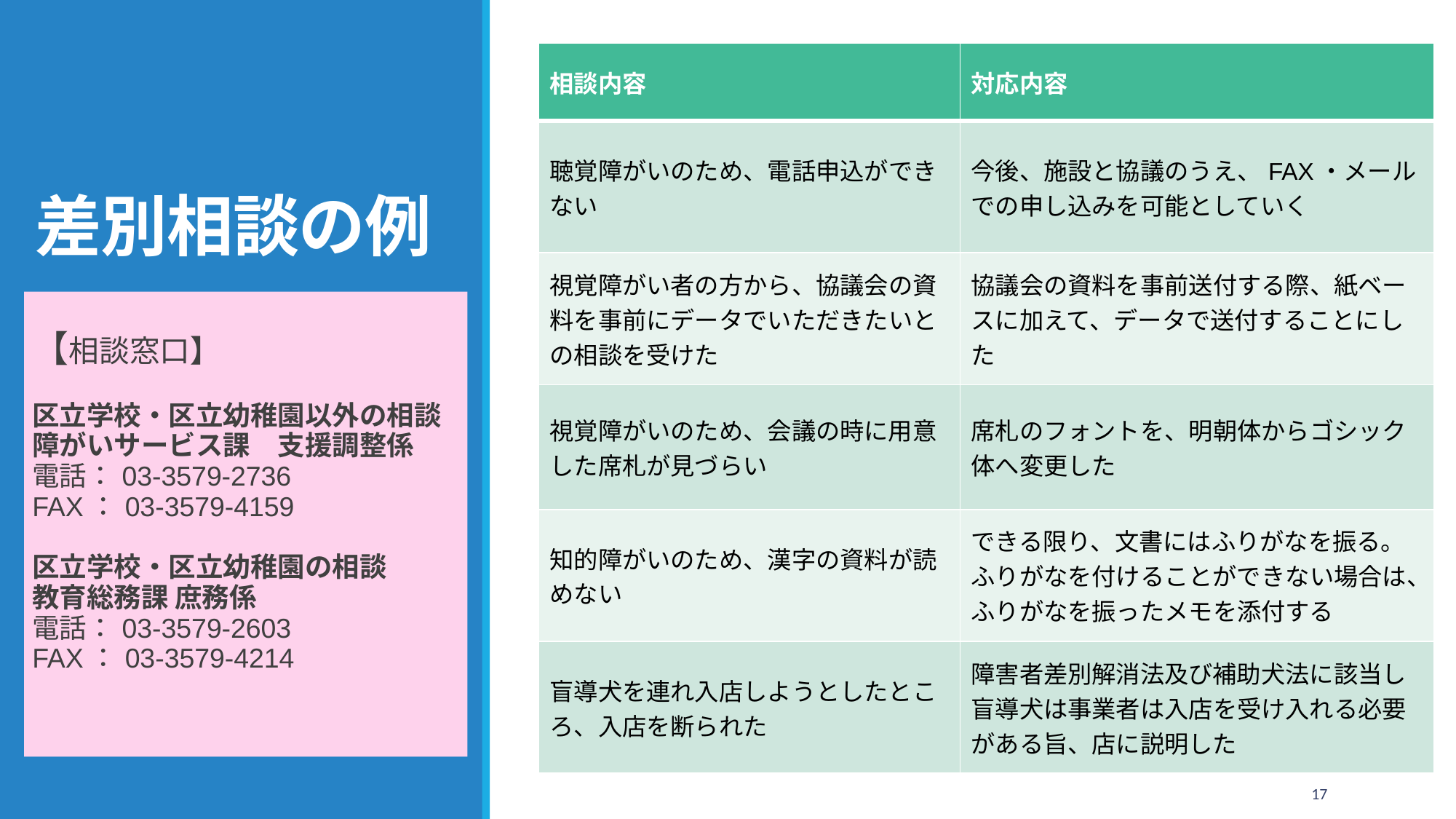

| 相談内容 | 対応内容 |
| --- | --- |
| 聴覚障がいのため、電話申込ができない | 今後、施設と協議のうえ、FAX・メールでの申し込みを可能としていく |
| 視覚障がい者の方から、協議会の資料を事前にデータでいただきたいとの相談を受けた | 協議会の資料を事前送付する際、紙ベースに加えて、データで送付することにした |
| 視覚障がいのため、会議の時に用意した席札が見づらい | 席札のフォントを、明朝体からゴシック体へ変更した |
| 知的障がいのため、漢字の資料が読めない | できる限り、文書にはふりがなを振る。ふりがなを付けることができない場合は、ふりがなを振ったメモを添付する |
| 盲導犬を連れ入店しようとしたところ、入店を断られた | 障害者差別解消法及び補助犬法に該当し盲導犬は事業者は入店を受け入れる必要がある旨、店に説明した |

# 差別相談の例
【相談窓口】

区立学校・区立幼稚園以外の相談
障がいサービス課　支援調整係
電話：03-3579-2736
FAX：03-3579-4159

区立学校・区立幼稚園の相談
教育総務課 庶務係
電話：03-3579-2603
FAX：03-3579-4214

17